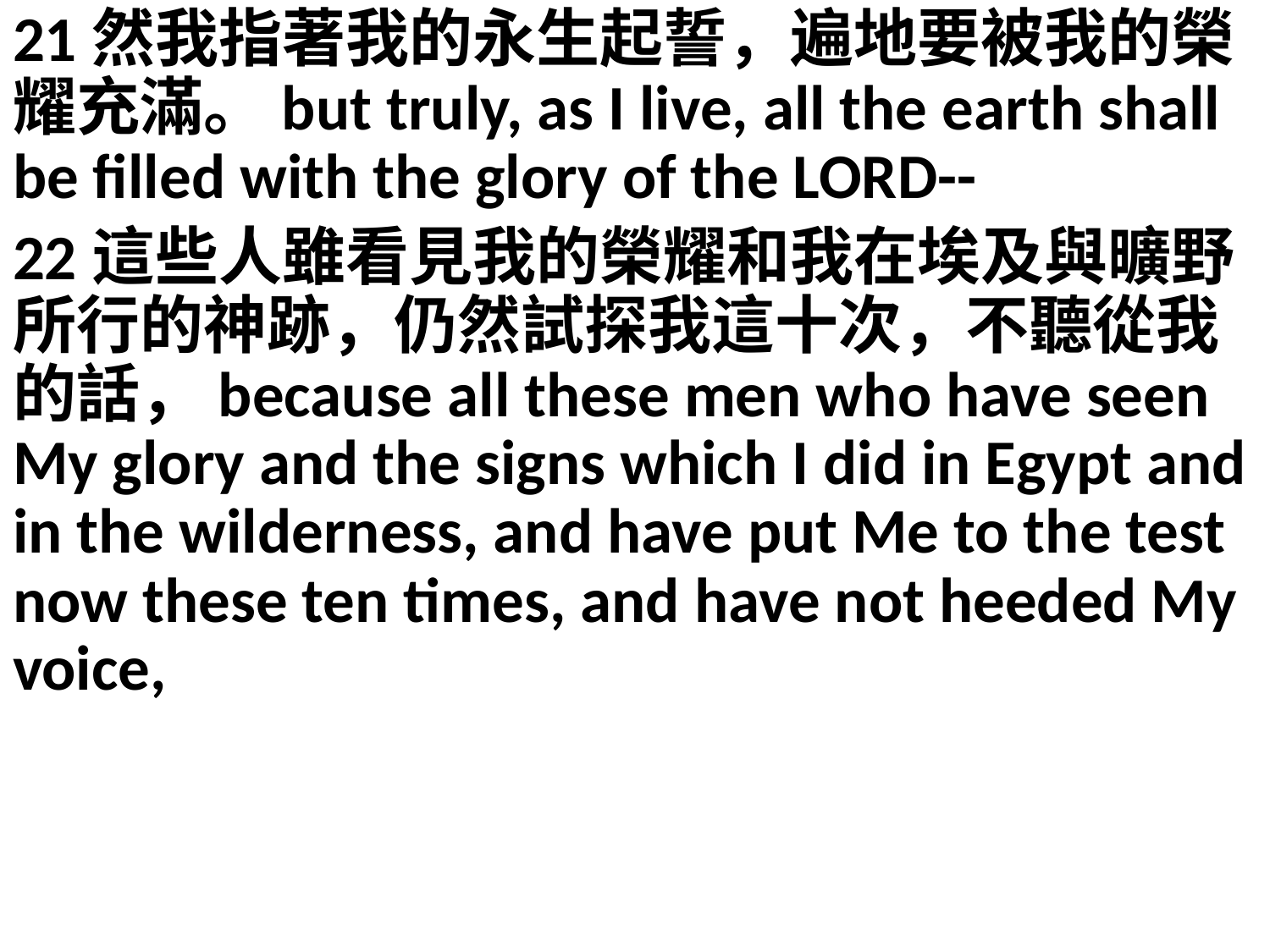

21然我指著我的永生起誓，遍地要被我的榮耀充滿。but truly, as I live, all the earth shall be filled with the glory of the LORD--
22這些人雖看見我的榮耀和我在埃及與曠野所行的神跡，仍然試探我這十次，不聽從我的話，because all these men who have seen My glory and the signs which I did in Egypt and in the wilderness, and have put Me to the test now these ten times, and have not heeded My voice,